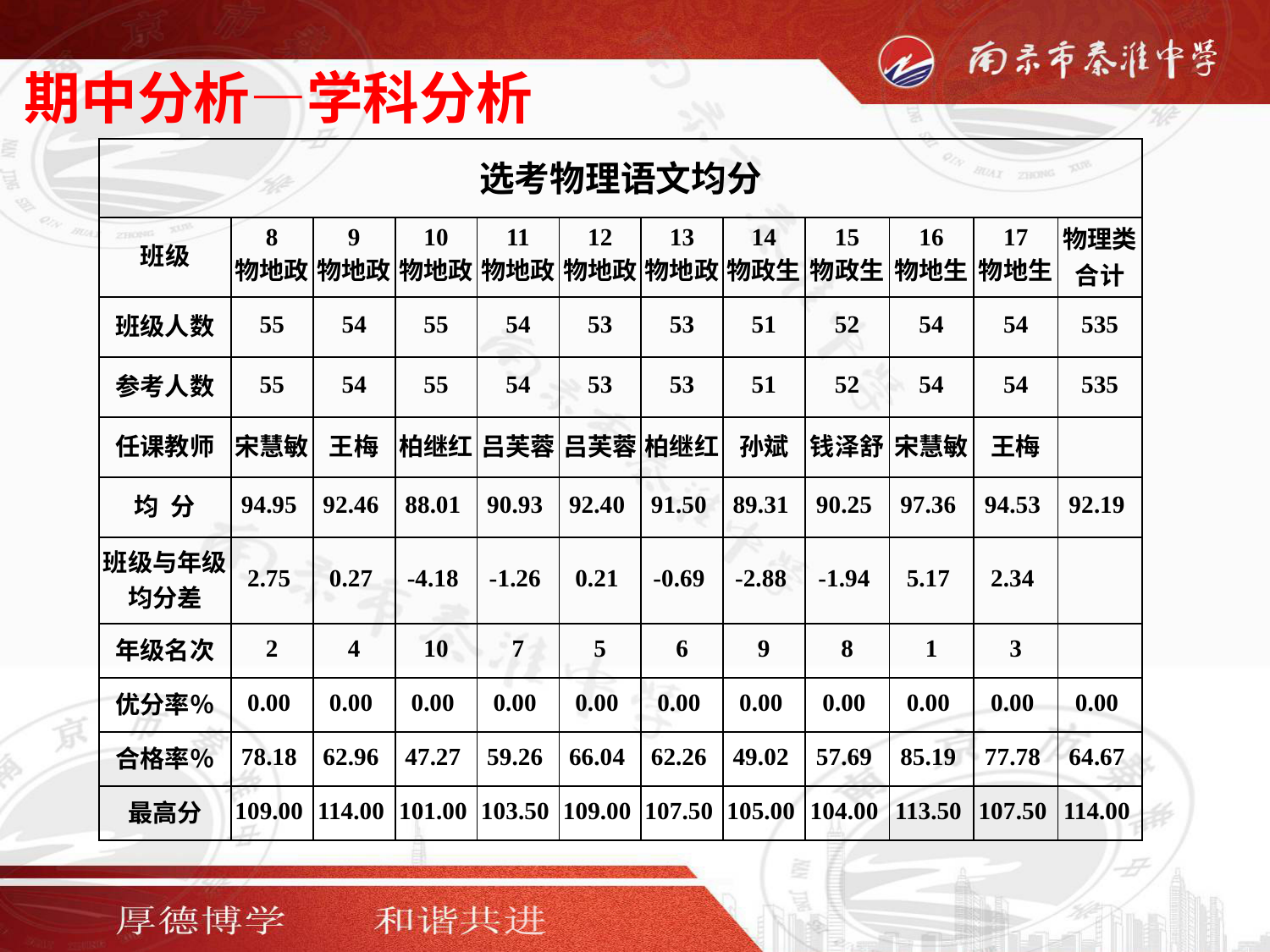

期中分析—学科分析
| 选考物理语文均分 |  |  |  |  |  |  |  |  |  |  |  |
| --- | --- | --- | --- | --- | --- | --- | --- | --- | --- | --- | --- |
| 班级 | 8 物地政 | 9 物地政 | 10 物地政 | 11 物地政 | 12 物地政 | 13 物地政 | 14 物政生 | 15 物政生 | 16 物地生 | 17 物地生 | 物理类 合计 |
| 班级人数 | 55 | 54 | 55 | 54 | 53 | 53 | 51 | 52 | 54 | 54 | 535 |
| 参考人数 | 55 | 54 | 55 | 54 | 53 | 53 | 51 | 52 | 54 | 54 | 535 |
| 任课教师 | 宋慧敏 | 王梅 | 柏继红 | 吕芙蓉 | 吕芙蓉 | 柏继红 | 孙斌 | 钱泽舒 | 宋慧敏 | 王梅 |  |
| 均 分 | 94.95 | 92.46 | 88.01 | 90.93 | 92.40 | 91.50 | 89.31 | 90.25 | 97.36 | 94.53 | 92.19 |
| 班级与年级 均分差 | 2.75 | 0.27 | -4.18 | -1.26 | 0.21 | -0.69 | -2.88 | -1.94 | 5.17 | 2.34 |  |
| 年级名次 | 2 | 4 | 10 | 7 | 5 | 6 | 9 | 8 | 1 | 3 |  |
| 优分率％ | 0.00 | 0.00 | 0.00 | 0.00 | 0.00 | 0.00 | 0.00 | 0.00 | 0.00 | 0.00 | 0.00 |
| 合格率％ | 78.18 | 62.96 | 47.27 | 59.26 | 66.04 | 62.26 | 49.02 | 57.69 | 85.19 | 77.78 | 64.67 |
| 最高分 | 109.00 | 114.00 | 101.00 | 103.50 | 109.00 | 107.50 | 105.00 | 104.00 | 113.50 | 107.50 | 114.00 |